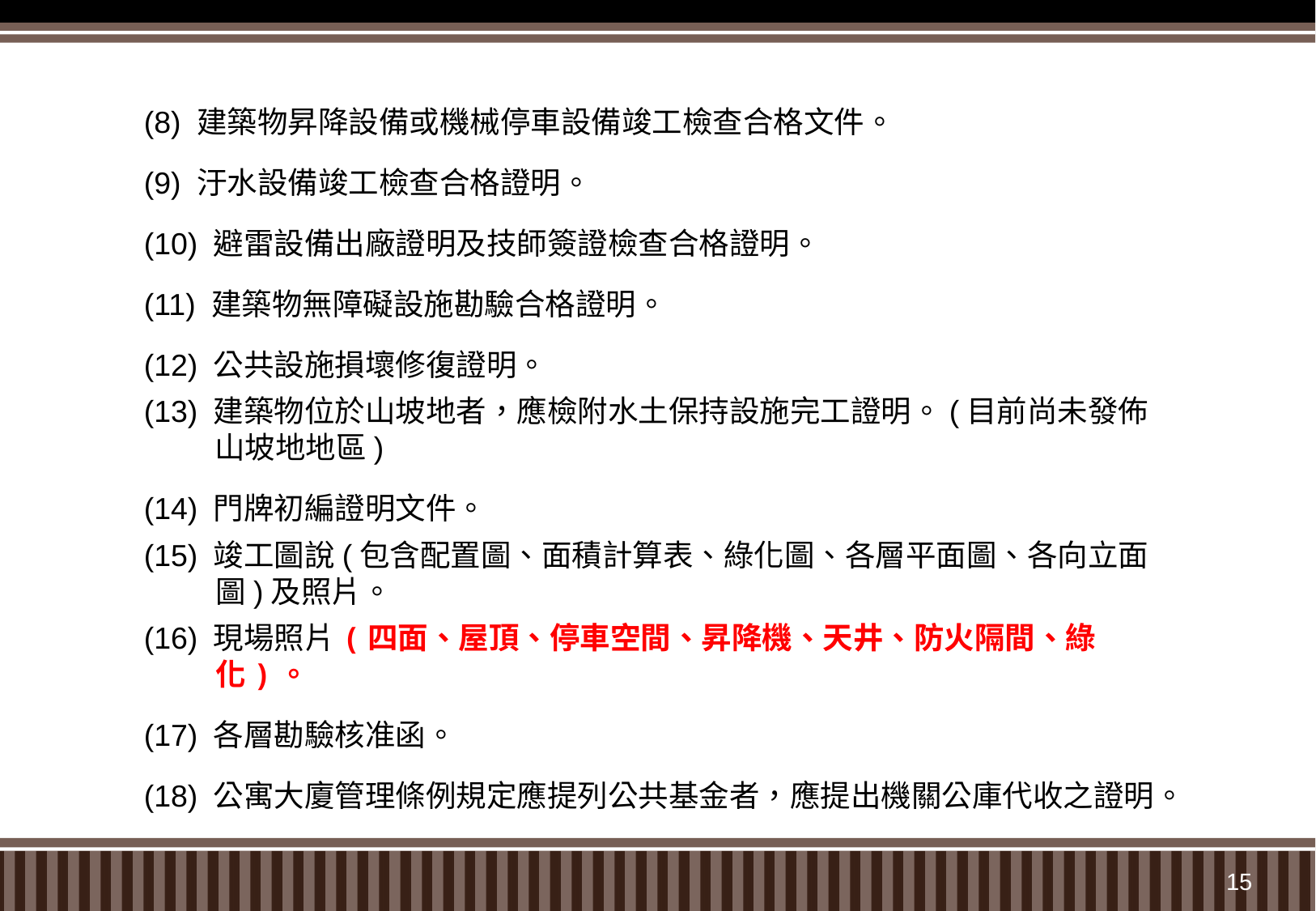

(8) 建築物昇降設備或機械停車設備竣工檢查合格文件。
(9) 汙水設備竣工檢查合格證明。
(10) 避雷設備出廠證明及技師簽證檢查合格證明。
(11) 建築物無障礙設施勘驗合格證明。
(12) 公共設施損壞修復證明。
(13) 建築物位於山坡地者，應檢附水土保持設施完工證明。(目前尚未發佈山坡地地區)
(14) 門牌初編證明文件。
(15) 竣工圖說(包含配置圖、面積計算表、綠化圖、各層平面圖、各向立面圖)及照片。
(16) 現場照片(四面、屋頂、停車空間、昇降機、天井、防火隔間、綠化)。
(17) 各層勘驗核准函。
(18) 公寓大廈管理條例規定應提列公共基金者，應提出機關公庫代收之證明。

15